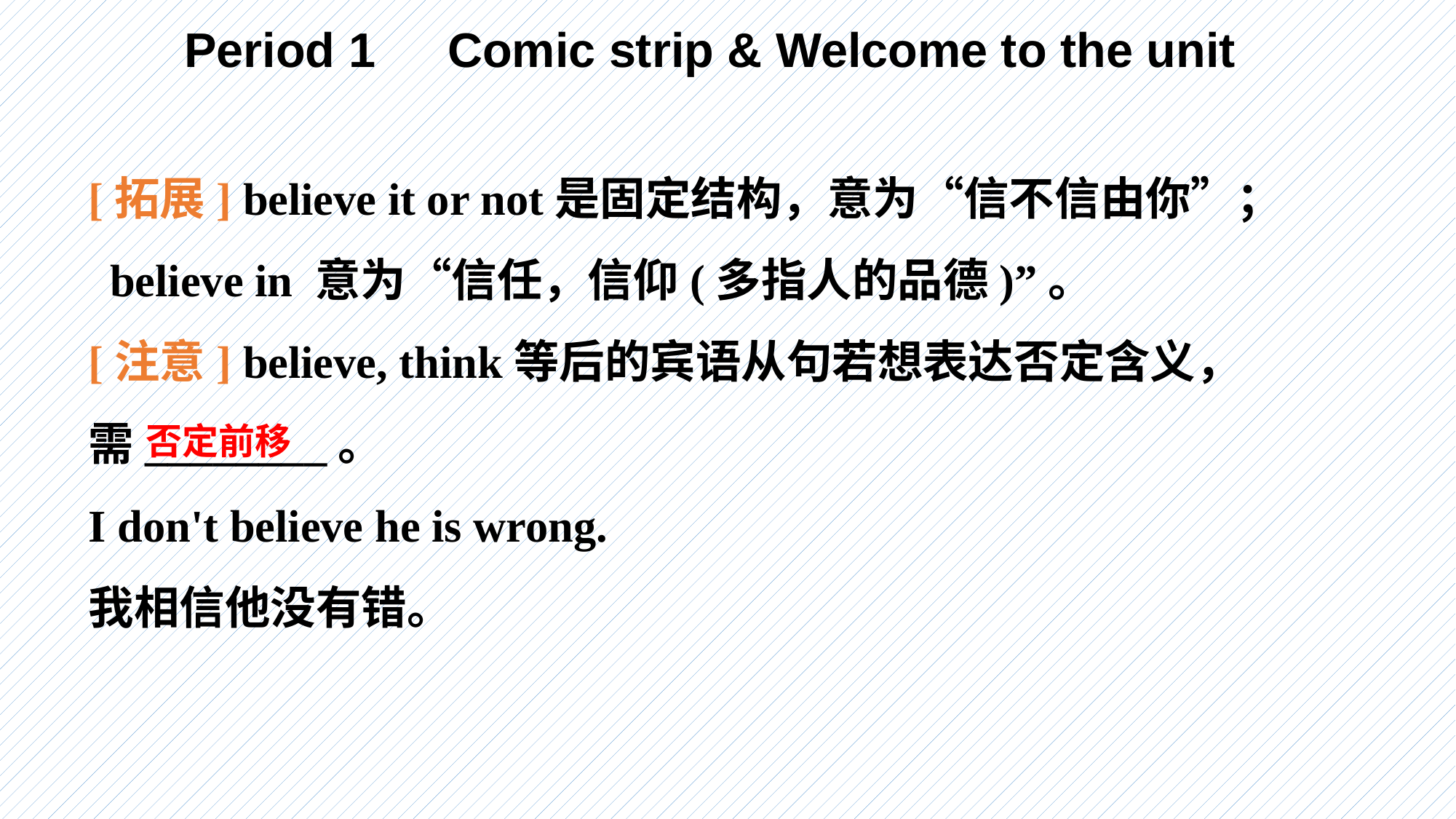

Period 1　Comic strip & Welcome to the unit
[拓展] believe it or not是固定结构，意为“信不信由你”； believe in 意为“信任，信仰(多指人的品德)”。
[注意] believe, think等后的宾语从句若想表达否定含义，需________。
I don't believe he is wrong.
我相信他没有错。
否定前移